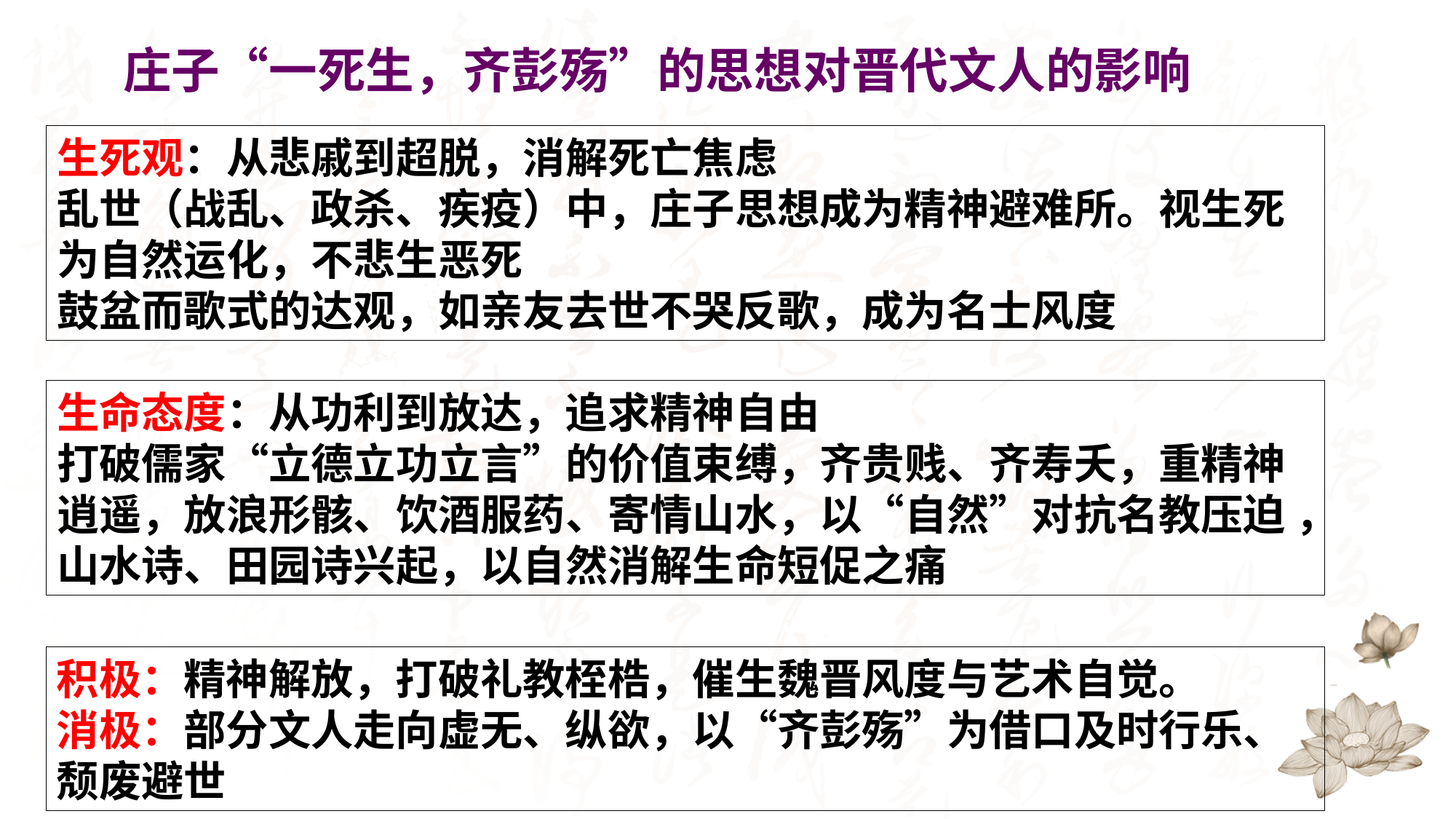

庄子“一死生，齐彭殇”的思想对晋代文人的影响
生死观：从悲戚到超脱，消解死亡焦虑
乱世（战乱、政杀、疾疫）中，庄子思想成为精神避难所。视生死为自然运化，不悲生恶死
鼓盆而歌式的达观，如亲友去世不哭反歌，成为名士风度
生命态度：从功利到放达，追求精神自由
打破儒家“立德立功立言”的价值束缚，齐贵贱、齐寿夭，重精神逍遥，放浪形骸、饮酒服药、寄情山水，以“自然”对抗名教压迫 ，山水诗、田园诗兴起，以自然消解生命短促之痛
积极：精神解放，打破礼教桎梏，催生魏晋风度与艺术自觉。
消极：部分文人走向虚无、纵欲，以“齐彭殇”为借口及时行乐、颓废避世